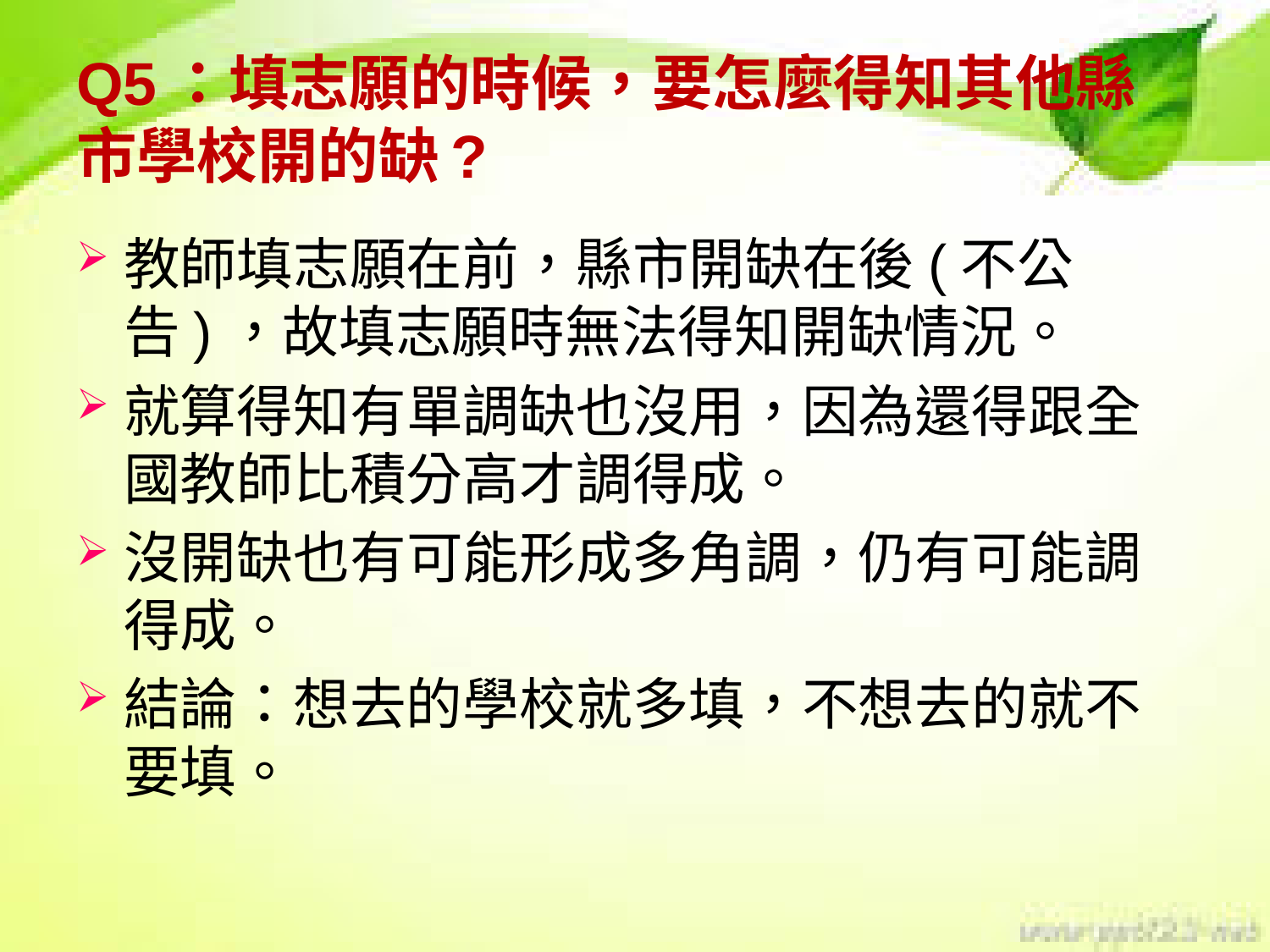

# Q5：填志願的時候，要怎麼得知其他縣市學校開的缺?
教師填志願在前，縣市開缺在後(不公告)，故填志願時無法得知開缺情況。
就算得知有單調缺也沒用，因為還得跟全國教師比積分高才調得成。
沒開缺也有可能形成多角調，仍有可能調得成。
結論：想去的學校就多填，不想去的就不要填。